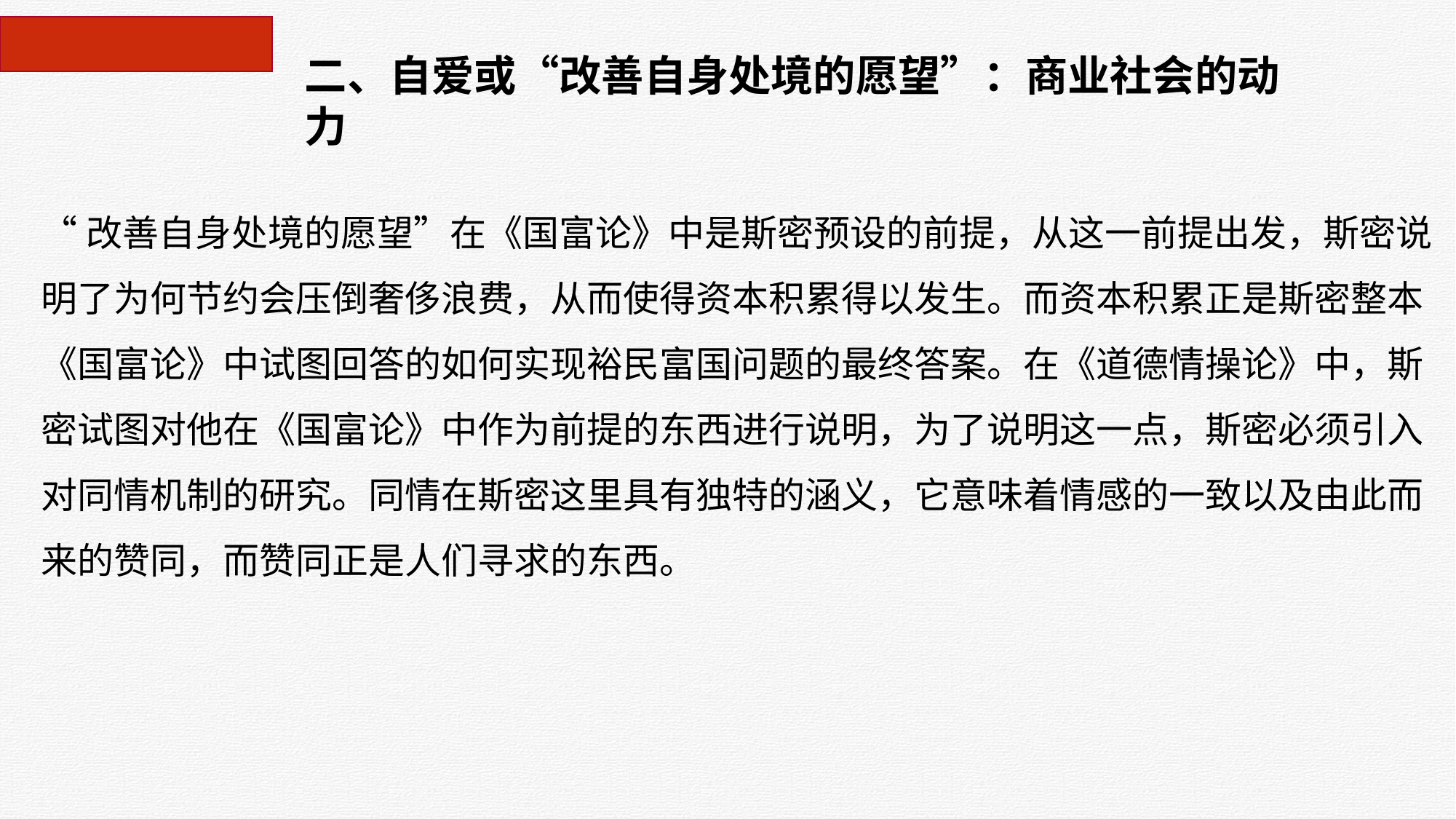

二、自爱或“改善自身处境的愿望”：商业社会的动力

“改善自身处境的愿望”在《国富论》中是斯密预设的前提，从这一前提出发，斯密说明了为何节约会压倒奢侈浪费，从而使得资本积累得以发生。而资本积累正是斯密整本《国富论》中试图回答的如何实现裕民富国问题的最终答案。在《道德情操论》中，斯密试图对他在《国富论》中作为前提的东西进行说明，为了说明这一点，斯密必须引入对同情机制的研究。同情在斯密这里具有独特的涵义，它意味着情感的一致以及由此而来的赞同，而赞同正是人们寻求的东西。